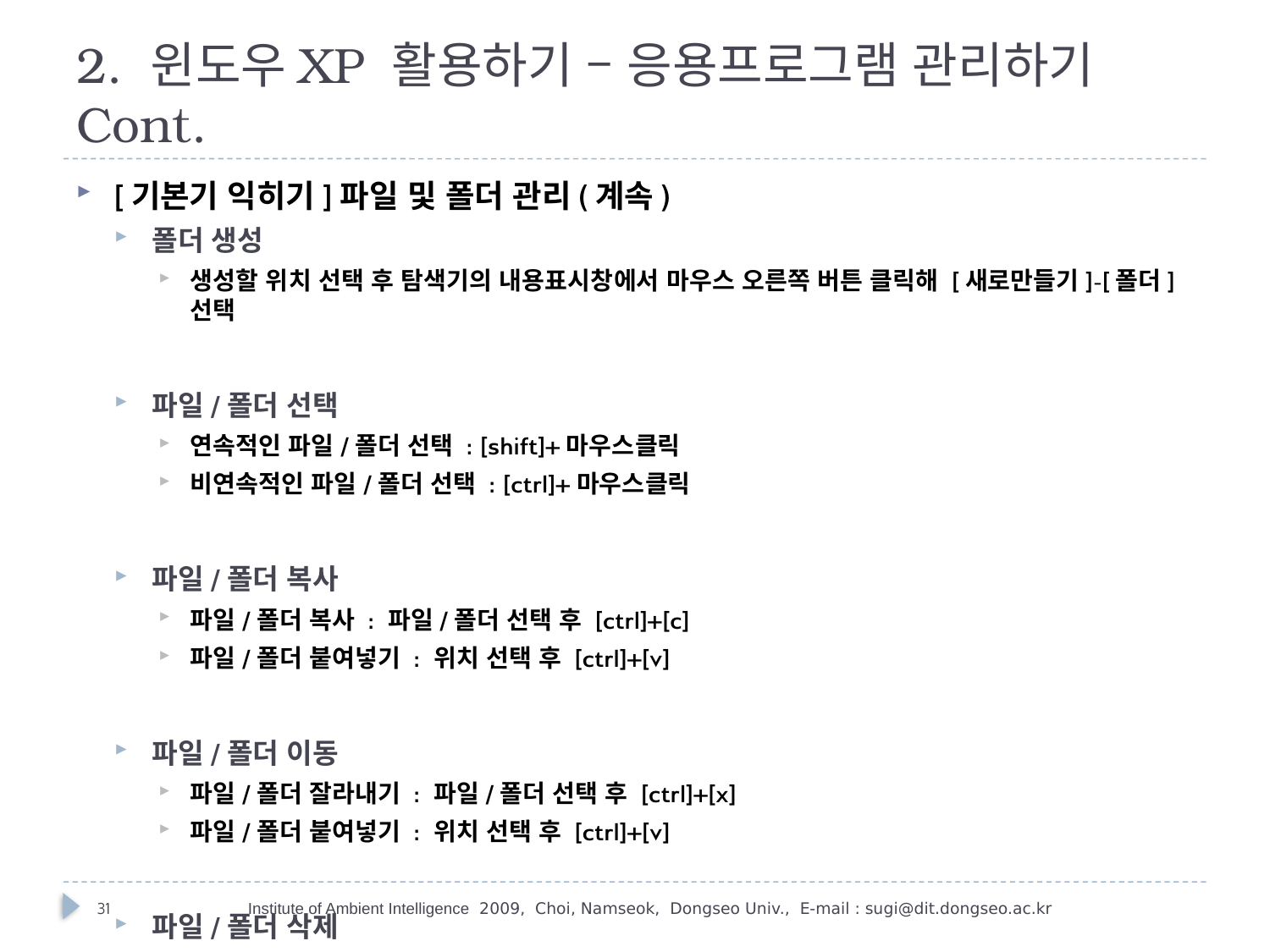

# 2. 윈도우XP 활용하기 – 응용프로그램 관리하기 Cont.
[기본기 익히기]파일 및 폴더 관리(계속)
폴더 생성
생성할 위치 선택 후 탐색기의 내용표시창에서 마우스 오른쪽 버튼 클릭해 [새로만들기]-[폴더] 선택

파일/폴더 선택
연속적인 파일/폴더 선택 : [shift]+마우스클릭
비연속적인 파일/폴더 선택 : [ctrl]+마우스클릭

파일/폴더 복사
파일/폴더 복사 : 파일/폴더 선택 후 [ctrl]+[c]
파일/폴더 붙여넣기 : 위치 선택 후 [ctrl]+[v]

파일/폴더 이동
파일/폴더 잘라내기 : 파일/폴더 선택 후 [ctrl]+[x]
파일/폴더 붙여넣기 : 위치 선택 후 [ctrl]+[v]

파일/폴더 삭제
파일/폴더 선택 후 [delete]